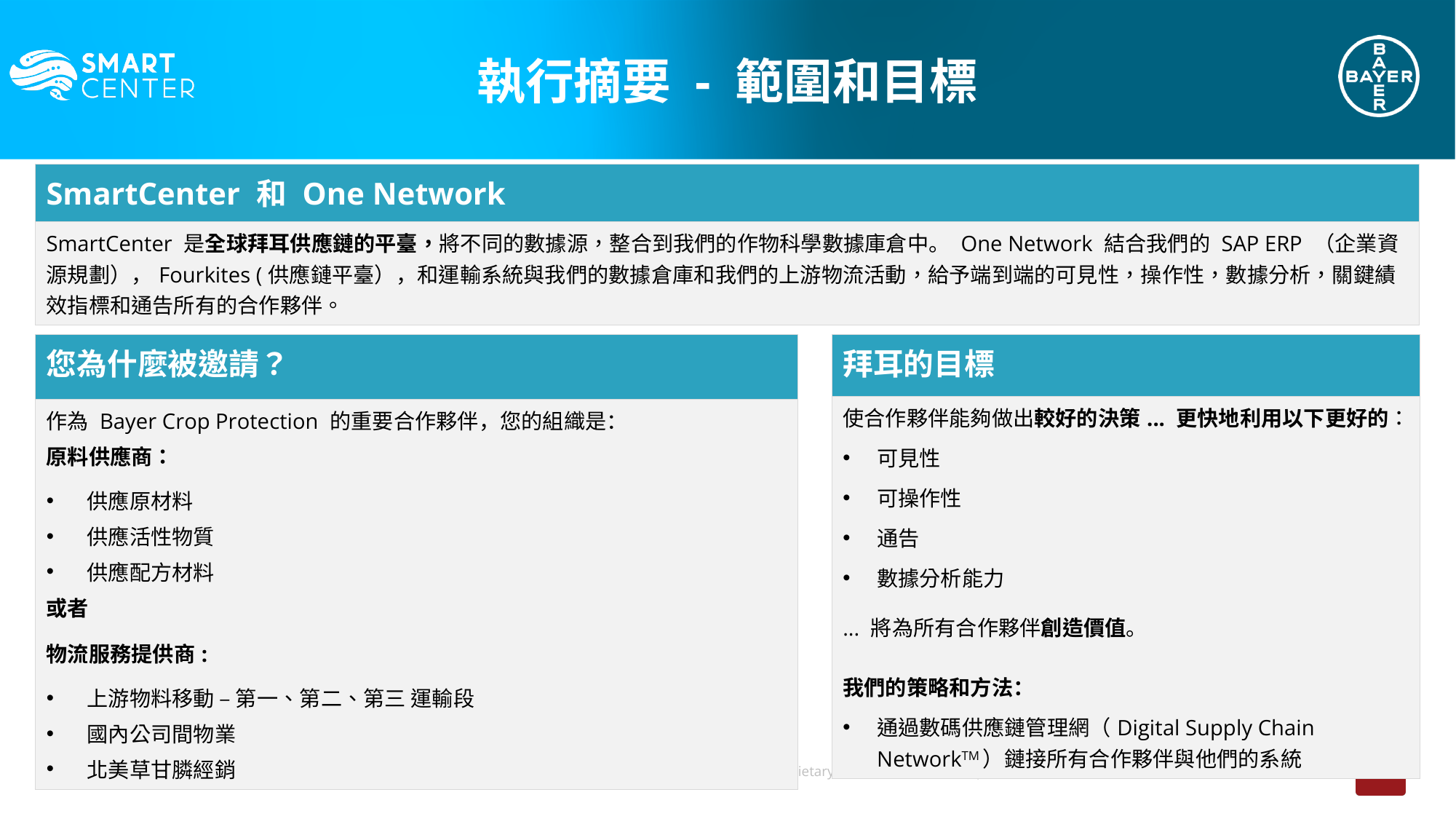

執行摘要 - 範圍和目標
| SmartCenter 和 One Network |
| --- |
| SmartCenter 是全球拜耳供應鏈的平臺，將不同的數據源，整合到我們的作物科學數據庫倉中。 One Network 結合我們的 SAP ERP （企業資源規劃），Fourkites (供應鏈平臺），和運輸系統與我們的數據倉庫和我們的上游物流活動，給予端到端的可見性，操作性，數據分析，關鍵績效指標和通告所有的合作夥伴。 |
| 拜耳的目標 |
| --- |
| 使合作夥伴能夠做出較好的決策... 更快地利用以下更好的： 可見性 可操作性 通告 數據分析能力 ... 將為所有合作夥伴創造價值。    我們的策略和方法： 通過數碼供應鏈管理網（Digital Supply Chain NetworkTM）鏈接所有合作夥伴與他們的系統 |
| 您為什麼被邀請？ |
| --- |
| 作為 Bayer Crop Protection 的重要合作夥伴，您的組織是： 原料供應商：  供應原材料 供應活性物質 供應配方材料  或者 物流服務提供商: 上游物料移動 – 第一、第二、第三 運輸段 國內公司間物業 北美草甘膦經銷 |